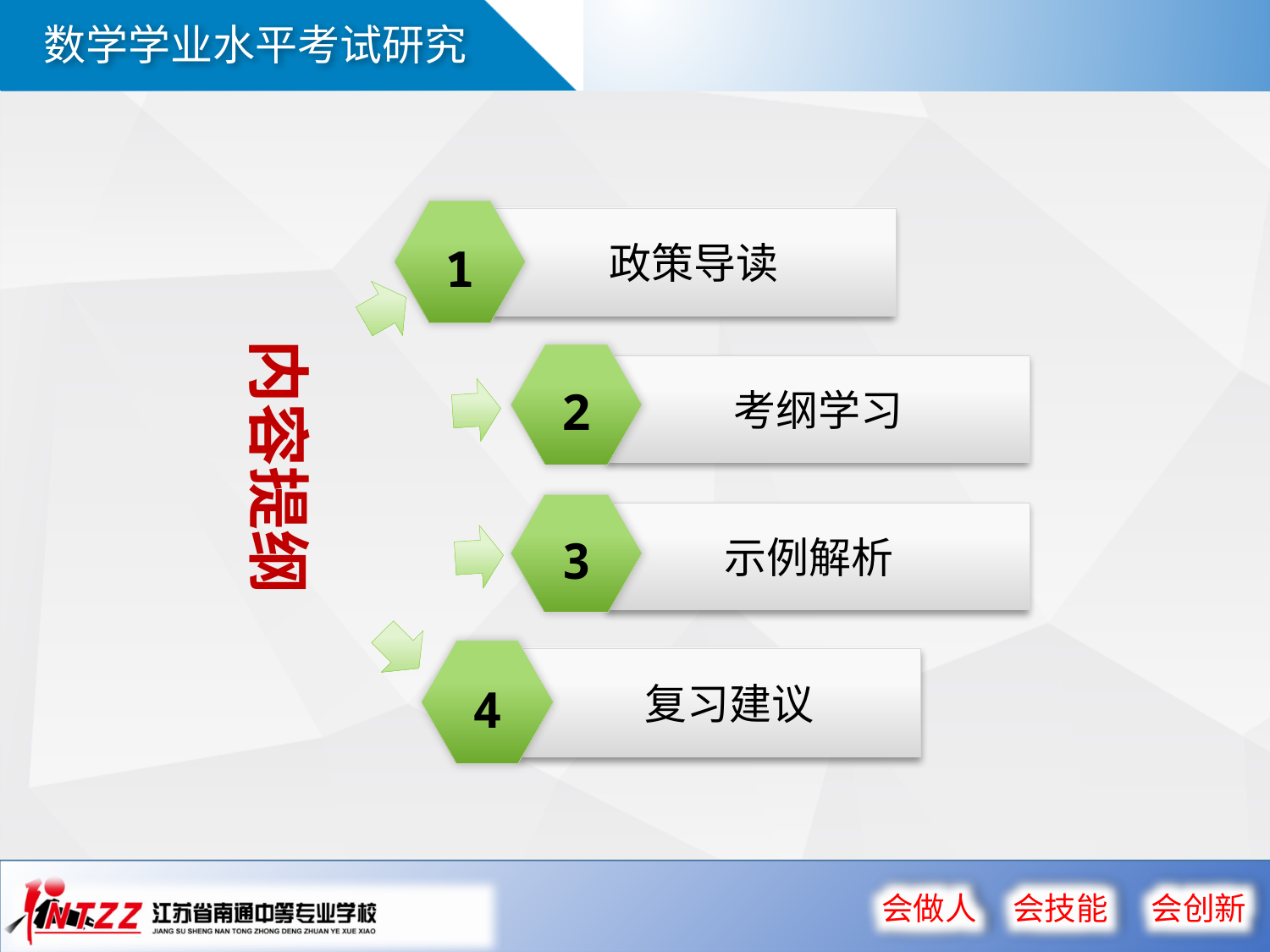

1
政策导读
内容提纲

2
考纲学习

3
示例解析

4
 复习建议